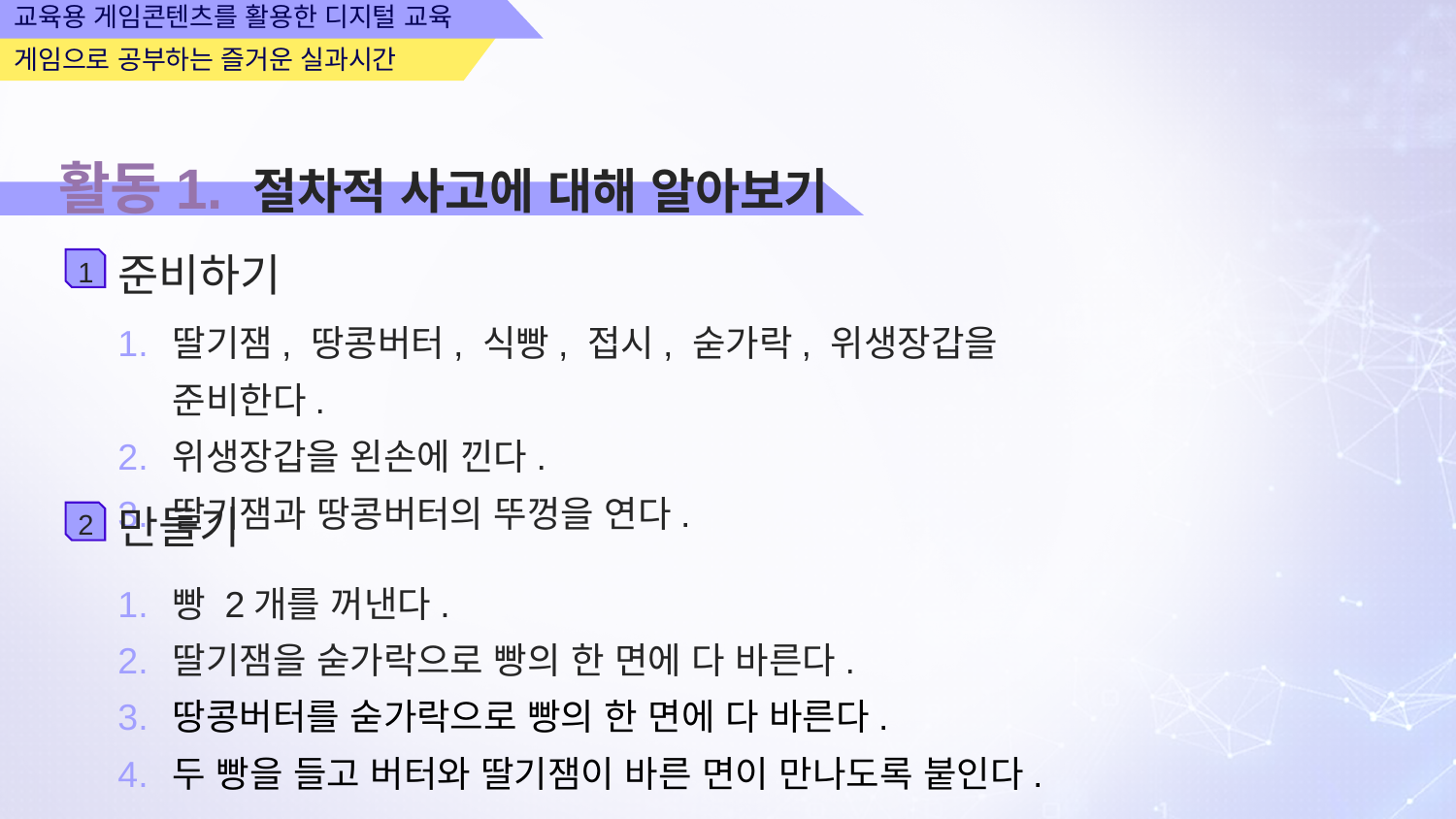

활동1. 절차적 사고에 대해 알아보기

준비하기
1

딸기잼, 땅콩버터, 식빵, 접시, 숟가락, 위생장갑을 준비한다.
위생장갑을 왼손에 낀다.
딸기잼과 땅콩버터의 뚜껑을 연다.

만들기
2

빵 2개를 꺼낸다.
딸기잼을 숟가락으로 빵의 한 면에 다 바른다.
땅콩버터를 숟가락으로 빵의 한 면에 다 바른다.
두 빵을 들고 버터와 딸기잼이 바른 면이 만나도록 붙인다.